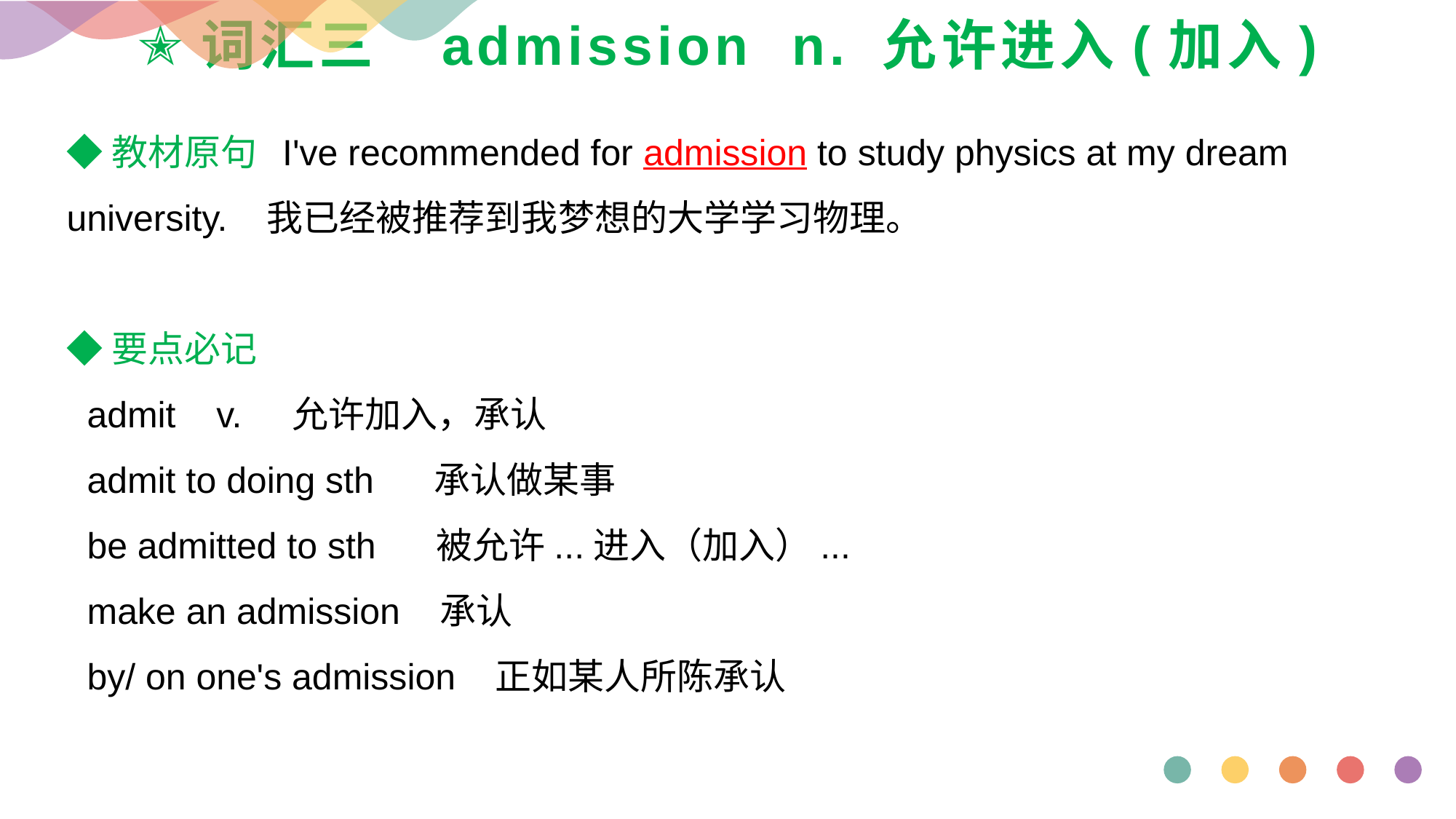

# ✭词汇三   admission  n. 允许进入(加入)
◆教材原句  I've recommended for admission to study physics at my dream university.   我已经被推荐到我梦想的大学学习物理。

◆要点必记
  admit    v.    允许加入，承认
  admit to doing sth     承认做某事
  be admitted to sth     被允许...进入（加入）...
  make an admission   承认
  by/ on one's admission   正如某人所陈承认